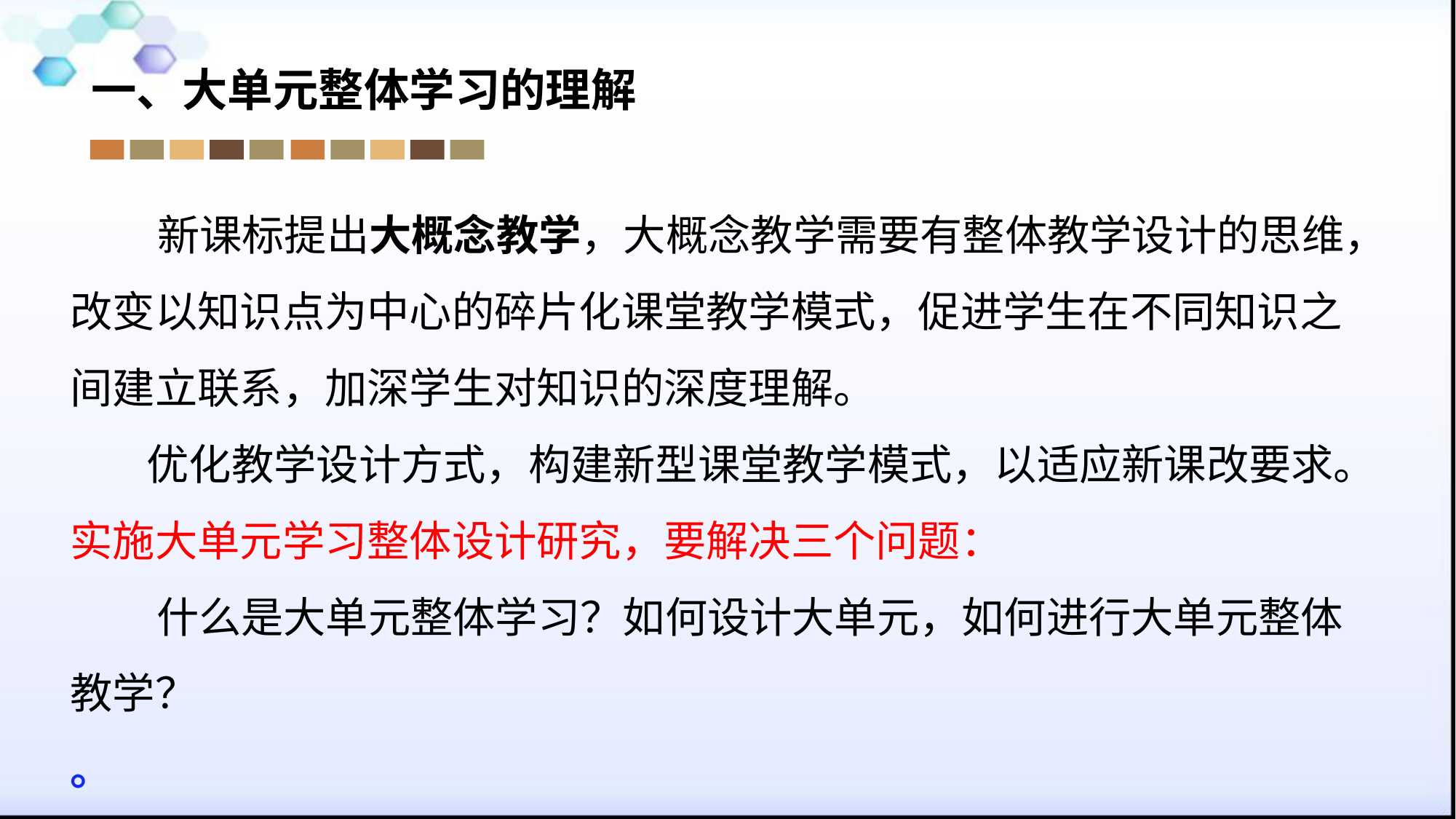

一、大单元整体学习的理解

        新课标提出大概念教学，大概念教学需要有整体教学设计的思维，改变以知识点为中心的碎片化课堂教学模式，促进学生在不同知识之间建立联系，加深学生对知识的深度理解。
       优化教学设计方式，构建新型课堂教学模式，以适应新课改要求。
实施大单元学习整体设计研究，要解决三个问题：
        什么是大单元整体学习？如何设计大单元，如何进行大单元整体教学？
。